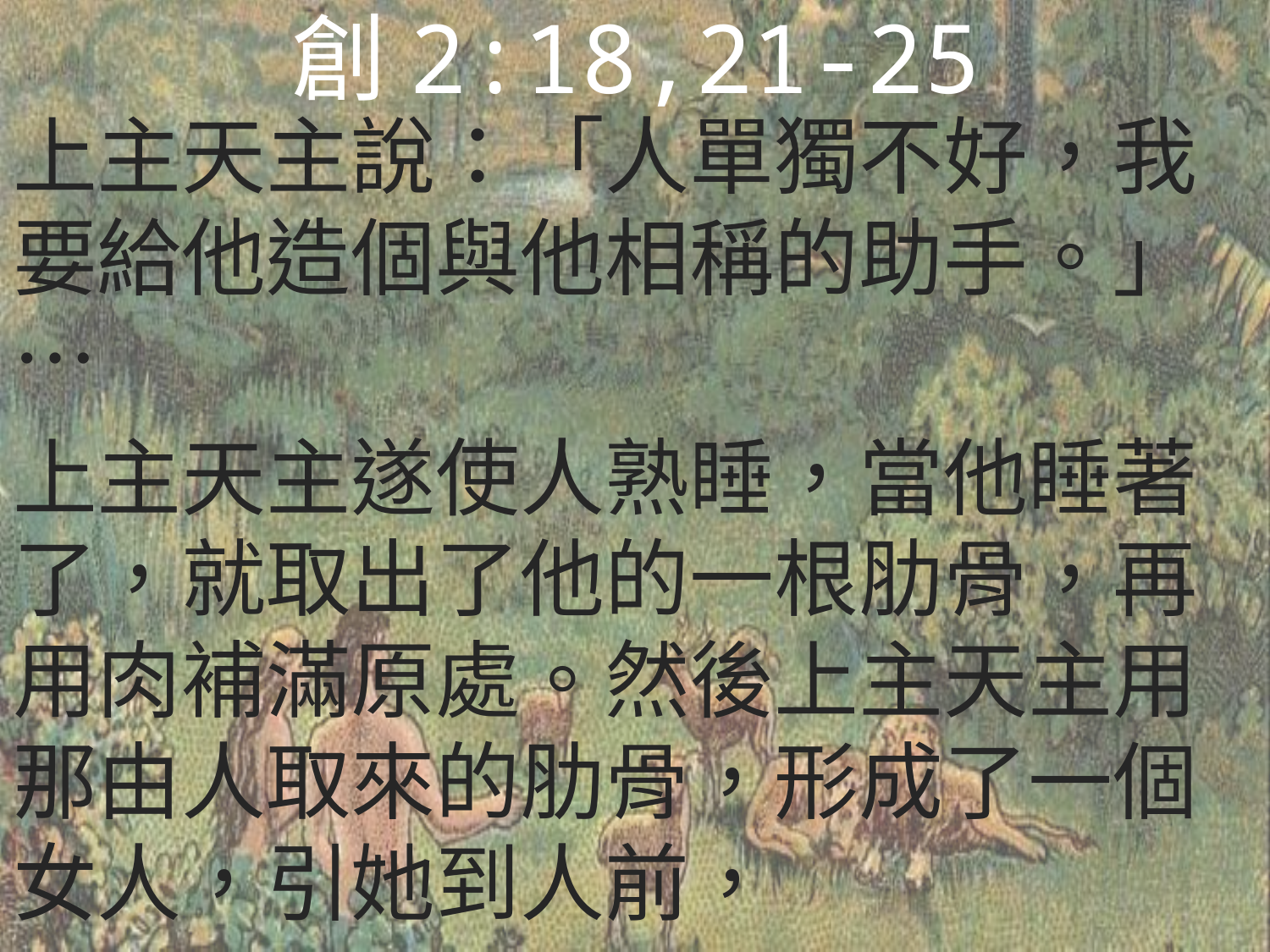

# 創2:18,21-25
上主天主說：「人單獨不好，我要給他造個與他相稱的助手。」…
上主天主遂使人熟睡，當他睡著了，就取出了他的一根肋骨，再用肉補滿原處。然後上主天主用那由人取來的肋骨，形成了一個女人，引她到人前，